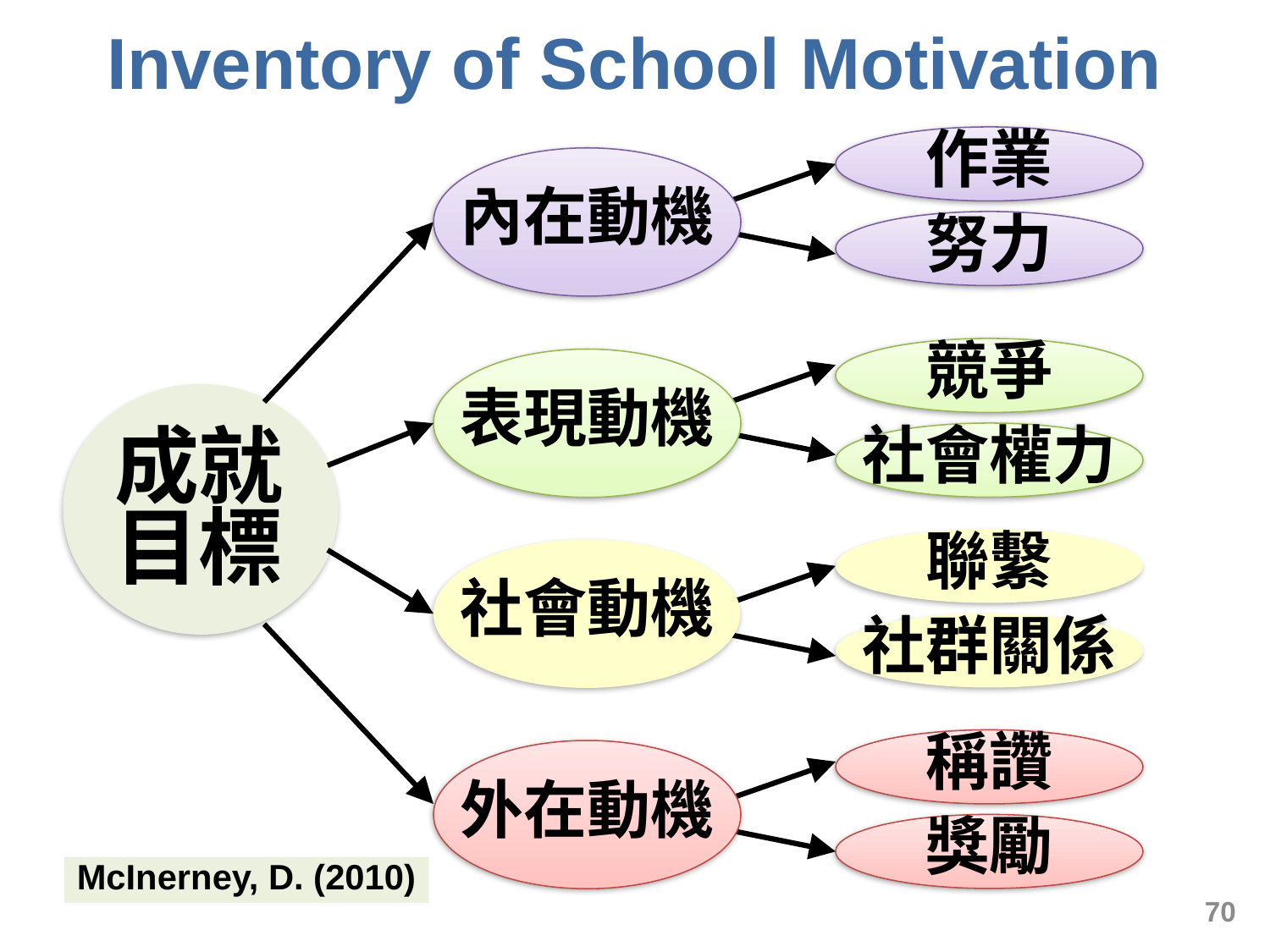

# Inventory of School Motivation
作業
努力
內在動機
表現動機
社會動機
外在動機
競爭
社會權力

成就目標
聯繫
社群關係
稱讚
獎勵
McInerney, D. (2010)
70